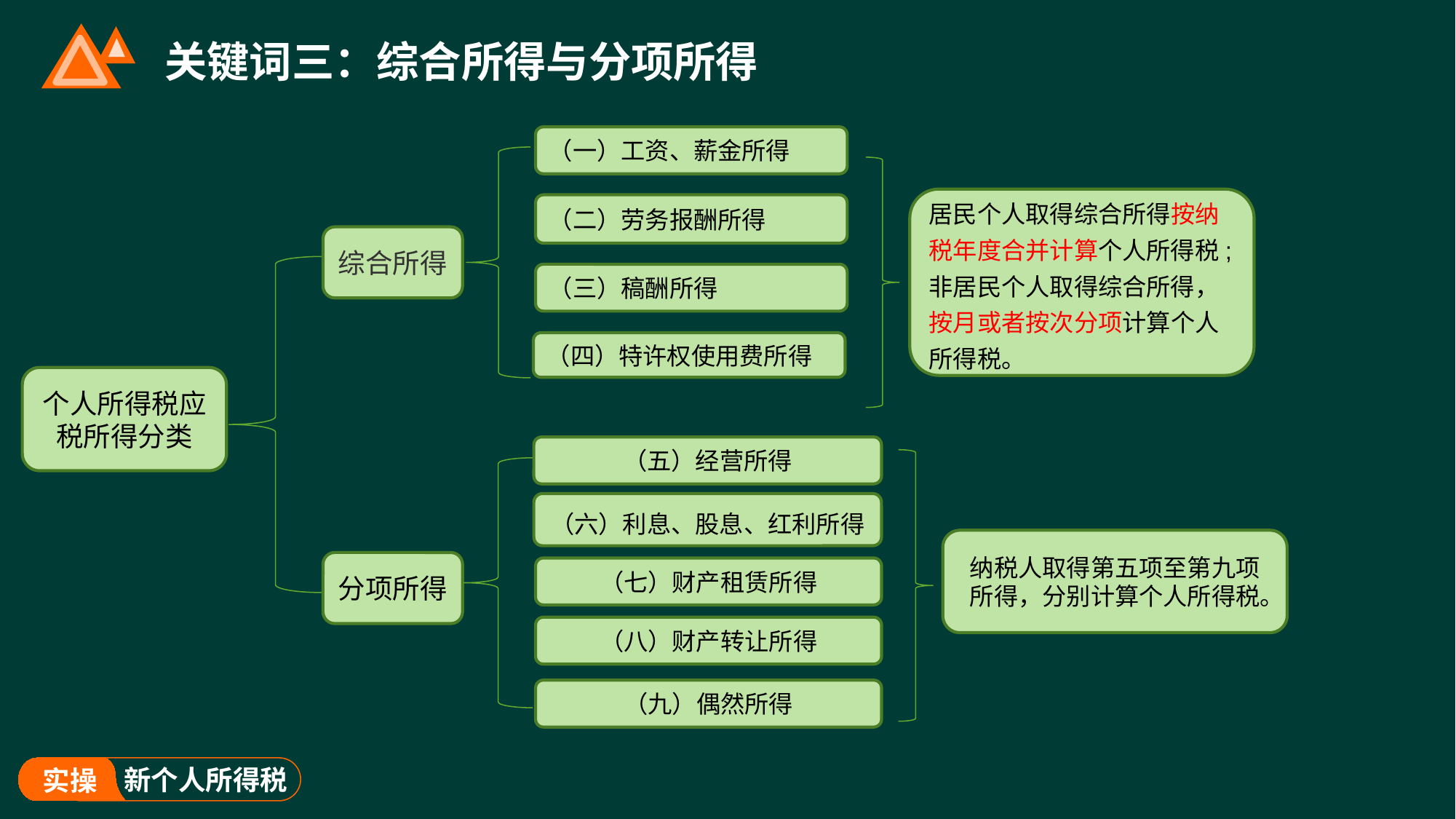

# 关键词三：综合所得与分项所得
（一）工资、薪金所得

居民个人取得综合所得按纳税年度合并计算个人所得税;
非居民个人取得综合所得，按月或者按次分项计算个人所得税。
（二）劳务报酬所得
综合所得

（三）稿酬所得

（四）特许权使用费所得
个人所得税应税所得分类
（五）经营所得

（六）利息、股息、红利所得
纳税人取得第五项至第九项所得，分别计算个人所得税。
分项所得
（七）财产租赁所得
（八）财产转让所得
（九）偶然所得